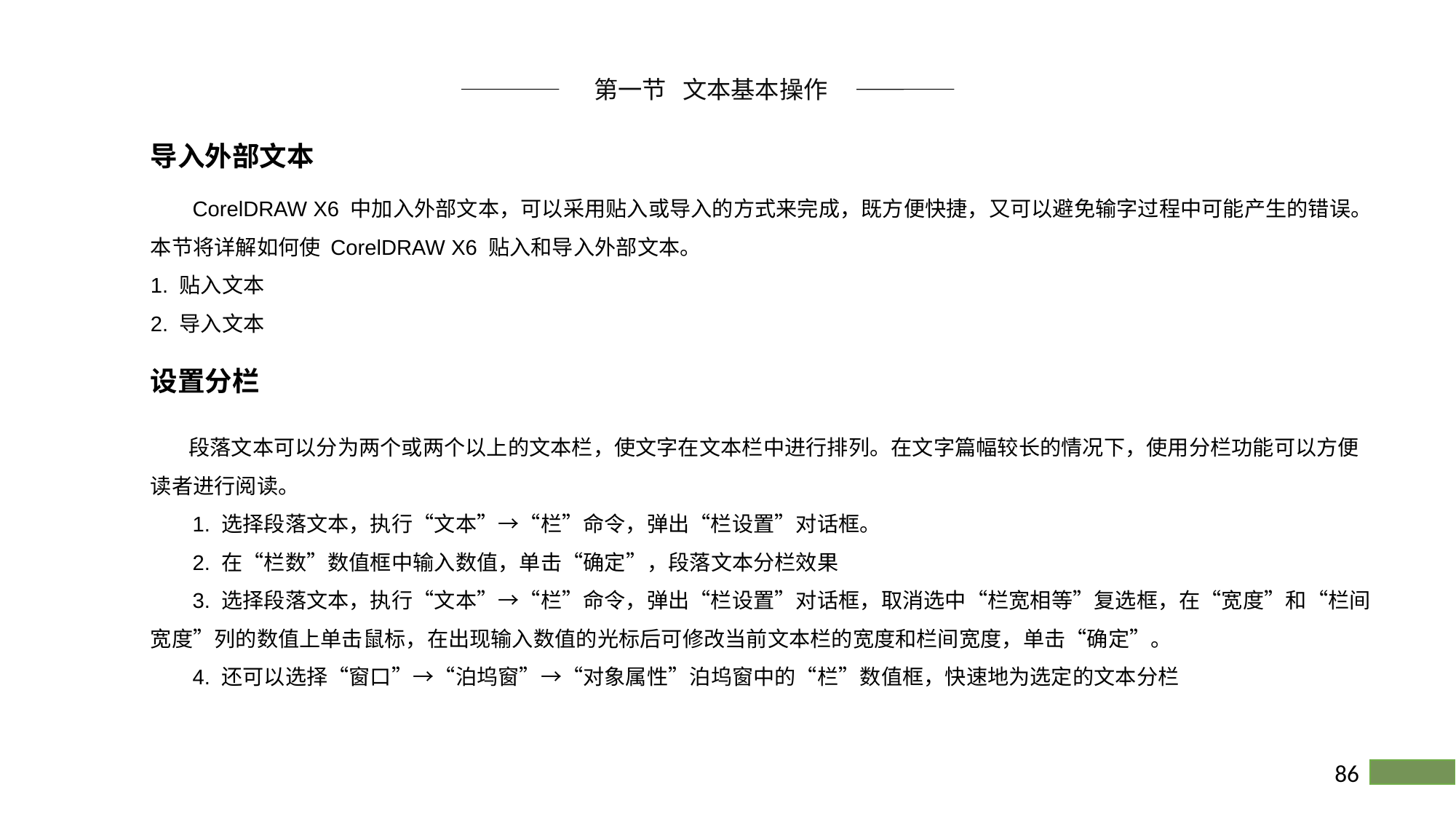

第一节   文本基本操作
导入外部文本
       CorelDRAW X6 中加入外部文本，可以采用贴入或导入的方式来完成，既方便快捷，又可以避免输字过程中可能产生的错误。本节将详解如何使 CorelDRAW X6 贴入和导入外部文本。
1. 贴入文本
2. 导入文本
设置分栏
       段落文本可以分为两个或两个以上的文本栏，使文字在文本栏中进行排列。在文字篇幅较长的情况下，使用分栏功能可以方便读者进行阅读。
       1. 选择段落文本，执行“文本”→“栏”命令，弹出“栏设置”对话框。
       2. 在“栏数”数值框中输入数值，单击“确定”，段落文本分栏效果
       3. 选择段落文本，执行“文本”→“栏”命令，弹出“栏设置”对话框，取消选中“栏宽相等”复选框，在“宽度”和“栏间宽度”列的数值上单击鼠标，在出现输入数值的光标后可修改当前文本栏的宽度和栏间宽度，单击“确定”。
       4. 还可以选择“窗口”→“泊坞窗”→“对象属性”泊坞窗中的“栏”数值框，快速地为选定的文本分栏
86